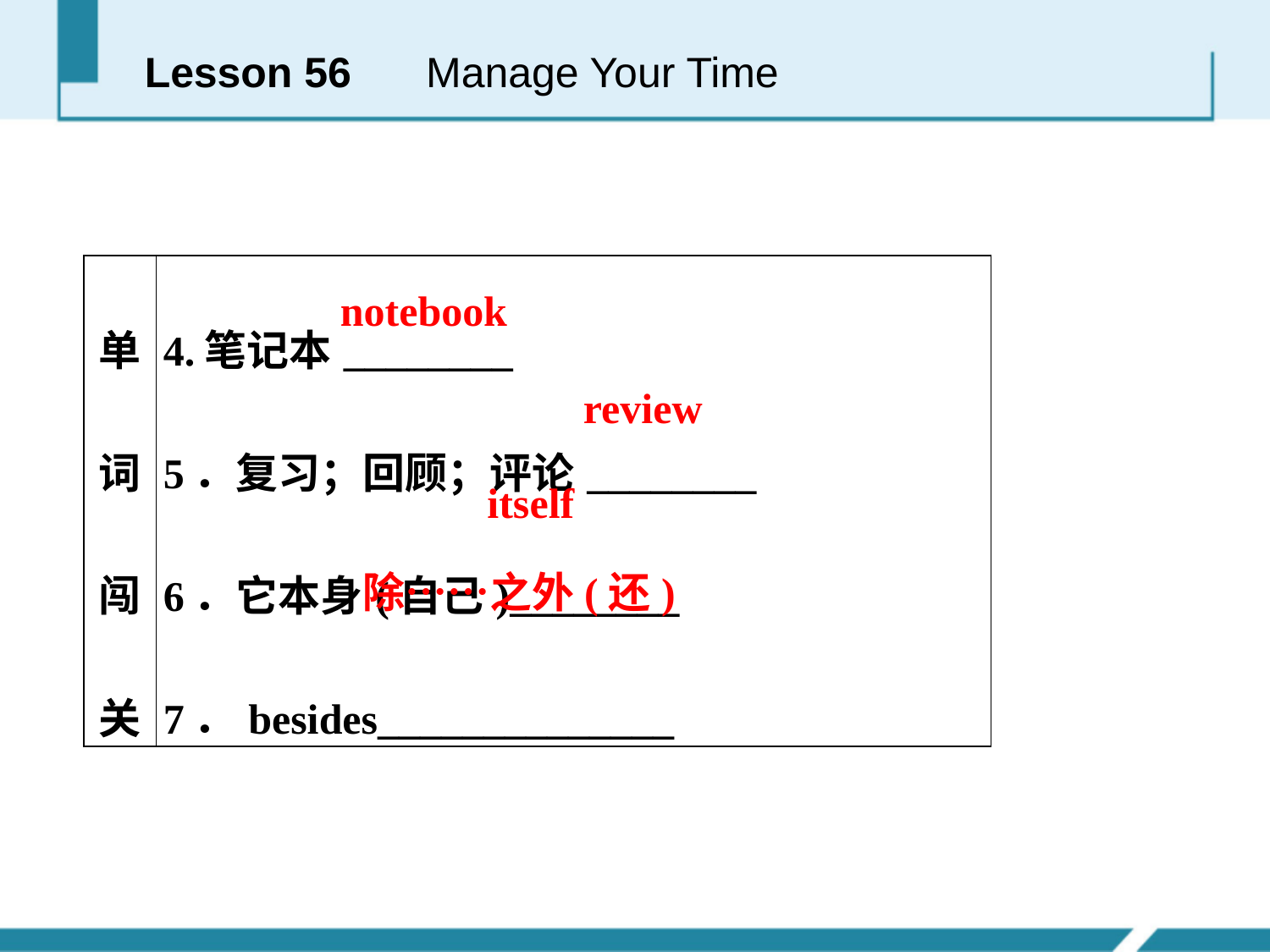

Lesson 56 　Manage Your Time
| 单词闯关 | 4.笔记本\_\_\_\_\_\_\_\_ 5．复习；回顾；评论\_\_\_\_\_\_\_\_ 6．它本身(自己)\_\_\_\_\_\_\_\_ 7．besides\_\_\_\_\_\_\_\_\_\_\_\_\_\_ |
| --- | --- |
notebook
review
itself
除……之外(还)